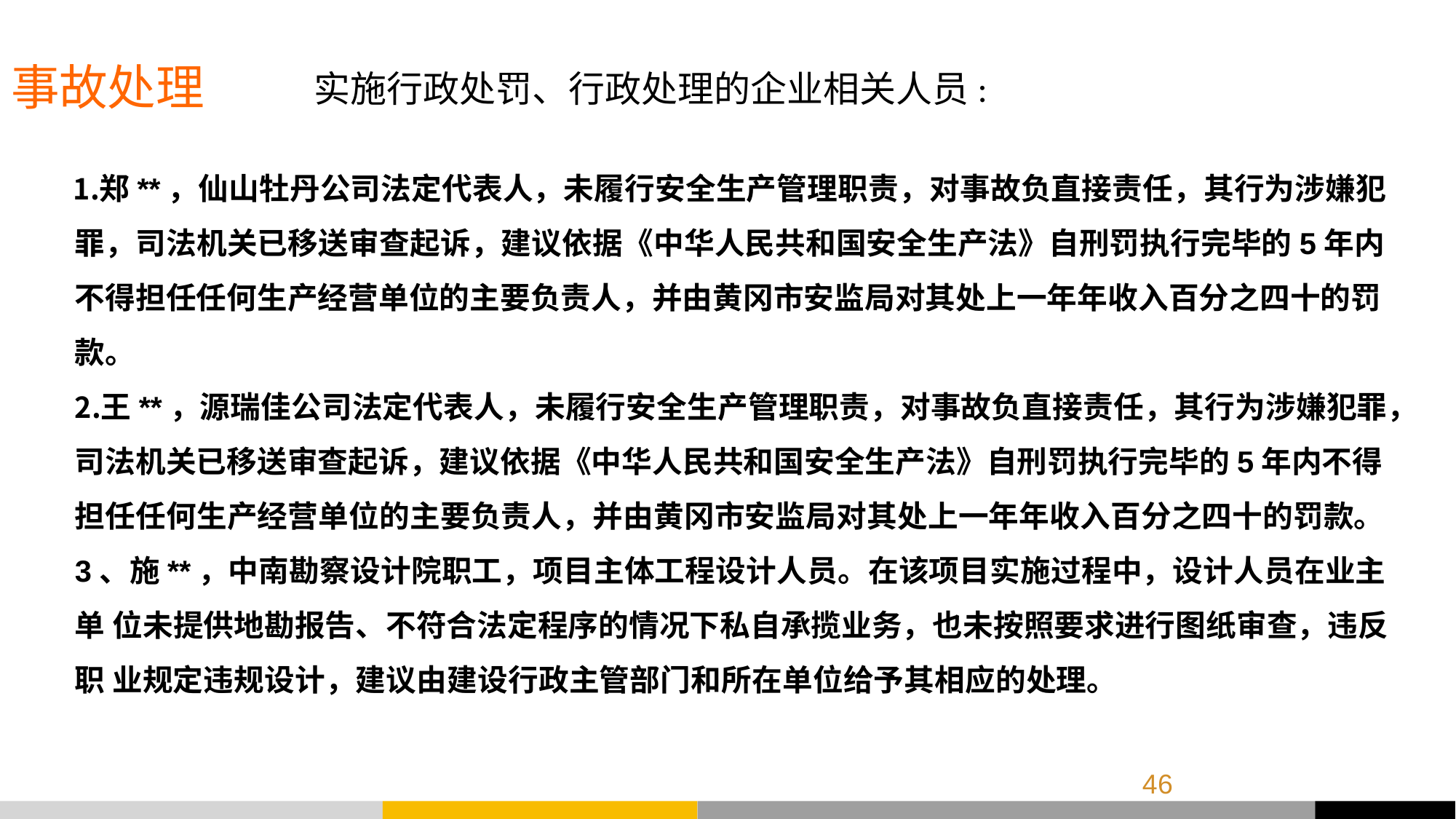

# 事故处理
实施行政处罚、行政处理的企业相关人员:
郑**，仙山牡丹公司法定代表人，未履行安全生产管理职责，对事故负直接责任，其行为涉嫌犯 罪，司法机关已移送审查起诉，建议依据《中华人民共和国安全生产法》自刑罚执行完毕的5年内 不得担任任何生产经营单位的主要负责人，并由黄冈市安监局对其处上一年年收入百分之四十的罚 款。
王**，源瑞佳公司法定代表人，未履行安全生产管理职责，对事故负直接责任，其行为涉嫌犯罪，
司法机关已移送审查起诉，建议依据《中华人民共和国安全生产法》自刑罚执行完毕的5年内不得
担任任何生产经营单位的主要负责人，并由黄冈市安监局对其处上一年年收入百分之四十的罚款。
3、施**，中南勘察设计院职工，项目主体工程设计人员。在该项目实施过程中，设计人员在业主单 位未提供地勘报告、不符合法定程序的情况下私自承揽业务，也未按照要求进行图纸审查，违反职 业规定违规设计，建议由建设行政主管部门和所在单位给予其相应的处理。

46